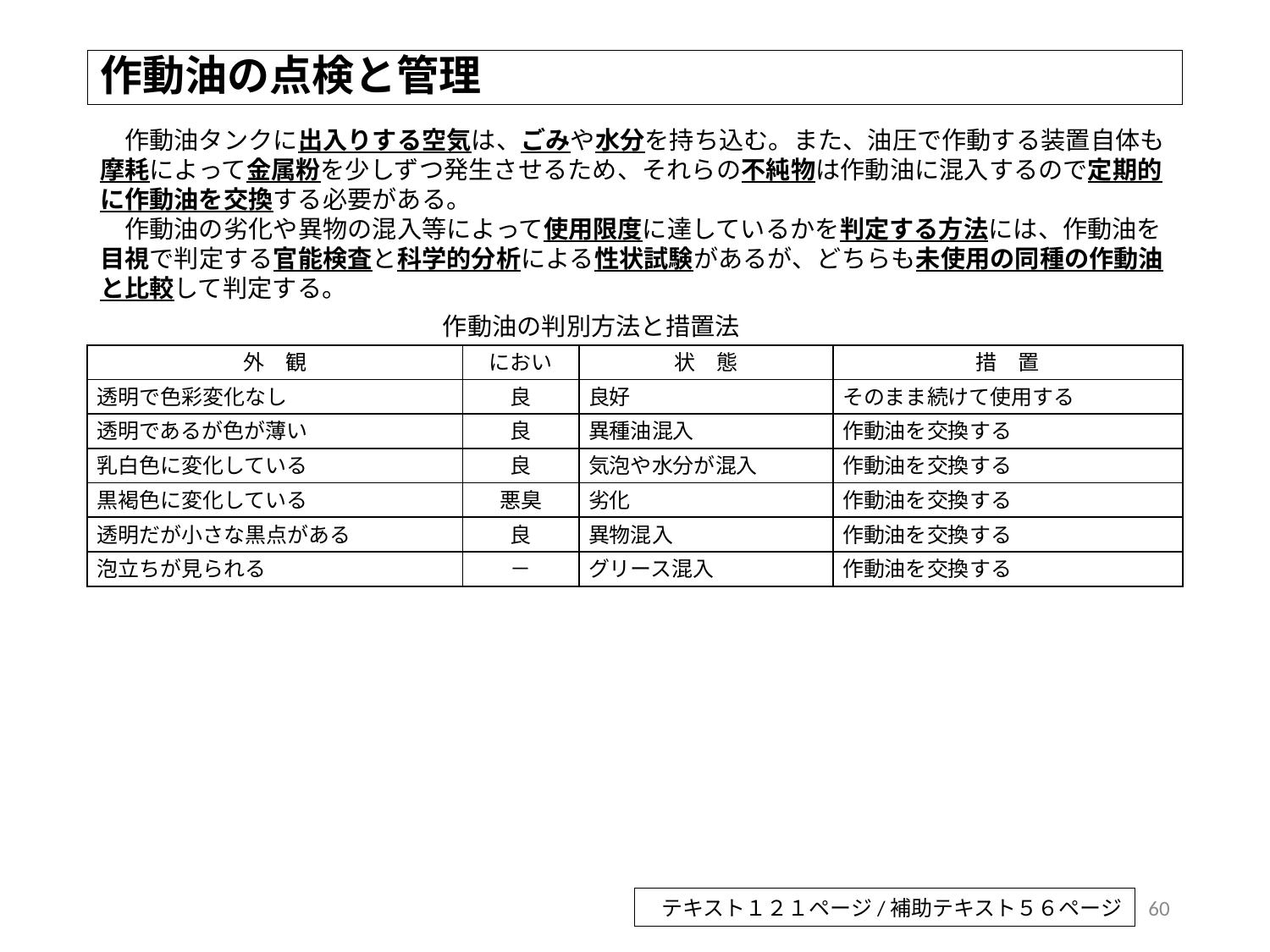

# 作動油の点検と管理
　作動油タンクに出入りする空気は、ごみや水分を持ち込む。また、油圧で作動する装置自体も摩耗によって金属粉を少しずつ発生させるため、それらの不純物は作動油に混入するので定期的に作動油を交換する必要がある。
　作動油の劣化や異物の混入等によって使用限度に達しているかを判定する方法には、作動油を目視で判定する官能検査と科学的分析による性状試験があるが、どちらも未使用の同種の作動油と比較して判定する。
作動油の判別方法と措置法
| 外　観 | におい | 状　態 | 措　置 |
| --- | --- | --- | --- |
| 透明で色彩変化なし | 良 | 良好 | そのまま続けて使用する |
| 透明であるが色が薄い | 良 | 異種油混入 | 作動油を交換する |
| 乳白色に変化している | 良 | 気泡や水分が混入 | 作動油を交換する |
| 黒褐色に変化している | 悪臭 | 劣化 | 作動油を交換する |
| 透明だが小さな黒点がある | 良 | 異物混入 | 作動油を交換する |
| 泡立ちが見られる | － | グリース混入 | 作動油を交換する |
60
テキスト１２１ページ/補助テキスト５６ページ